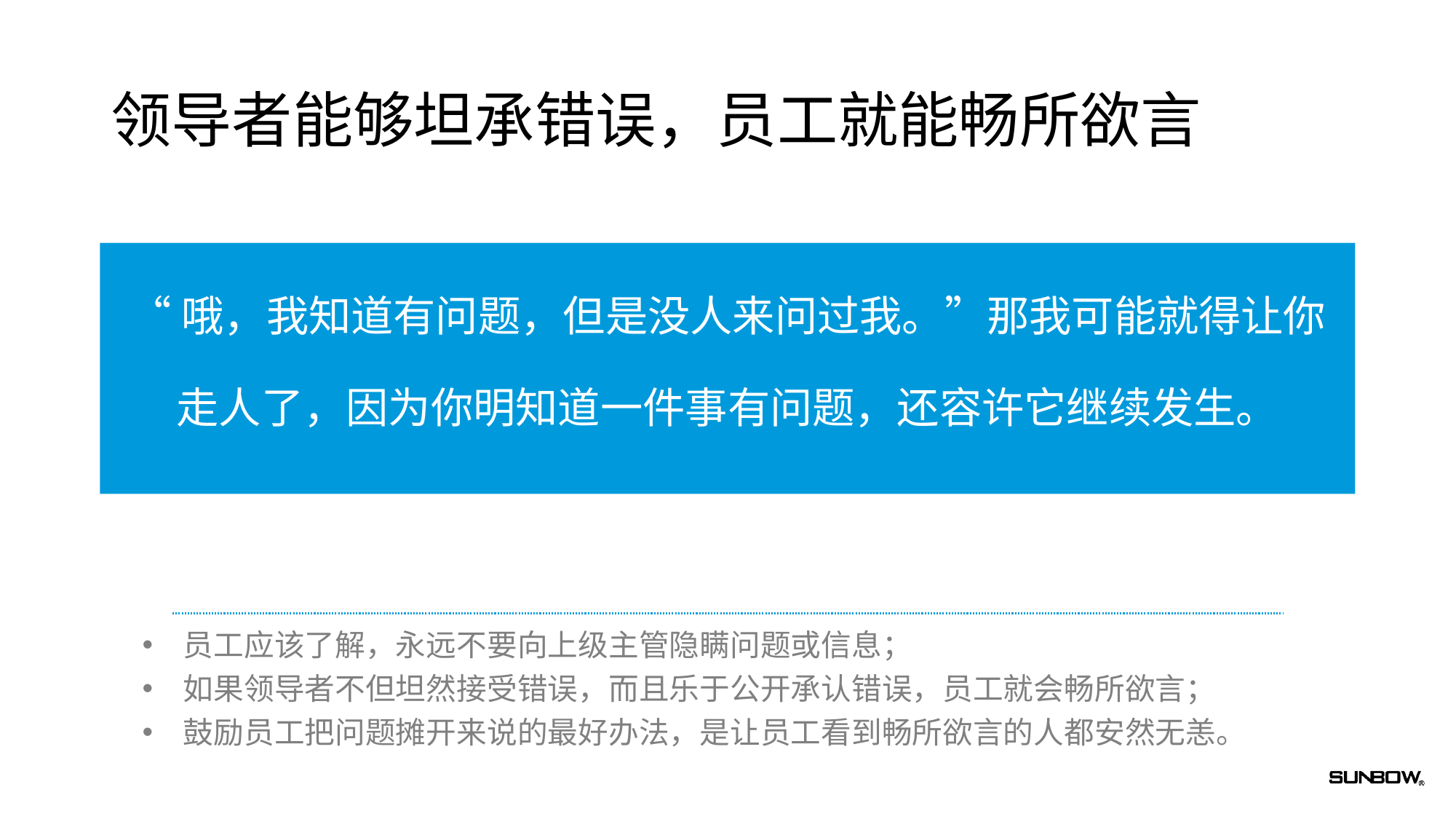

# 领导者能够坦承错误，员工就能畅所欲言
“哦，我知道有问题，但是没人来问过我。”那我可能就得让你走人了，因为你明知道一件事有问题，还容许它继续发生。
员工应该了解，永远不要向上级主管隐瞒问题或信息；
如果领导者不但坦然接受错误，而且乐于公开承认错误，员工就会畅所欲言；
鼓励员工把问题摊开来说的最好办法，是让员工看到畅所欲言的人都安然无恙。
22